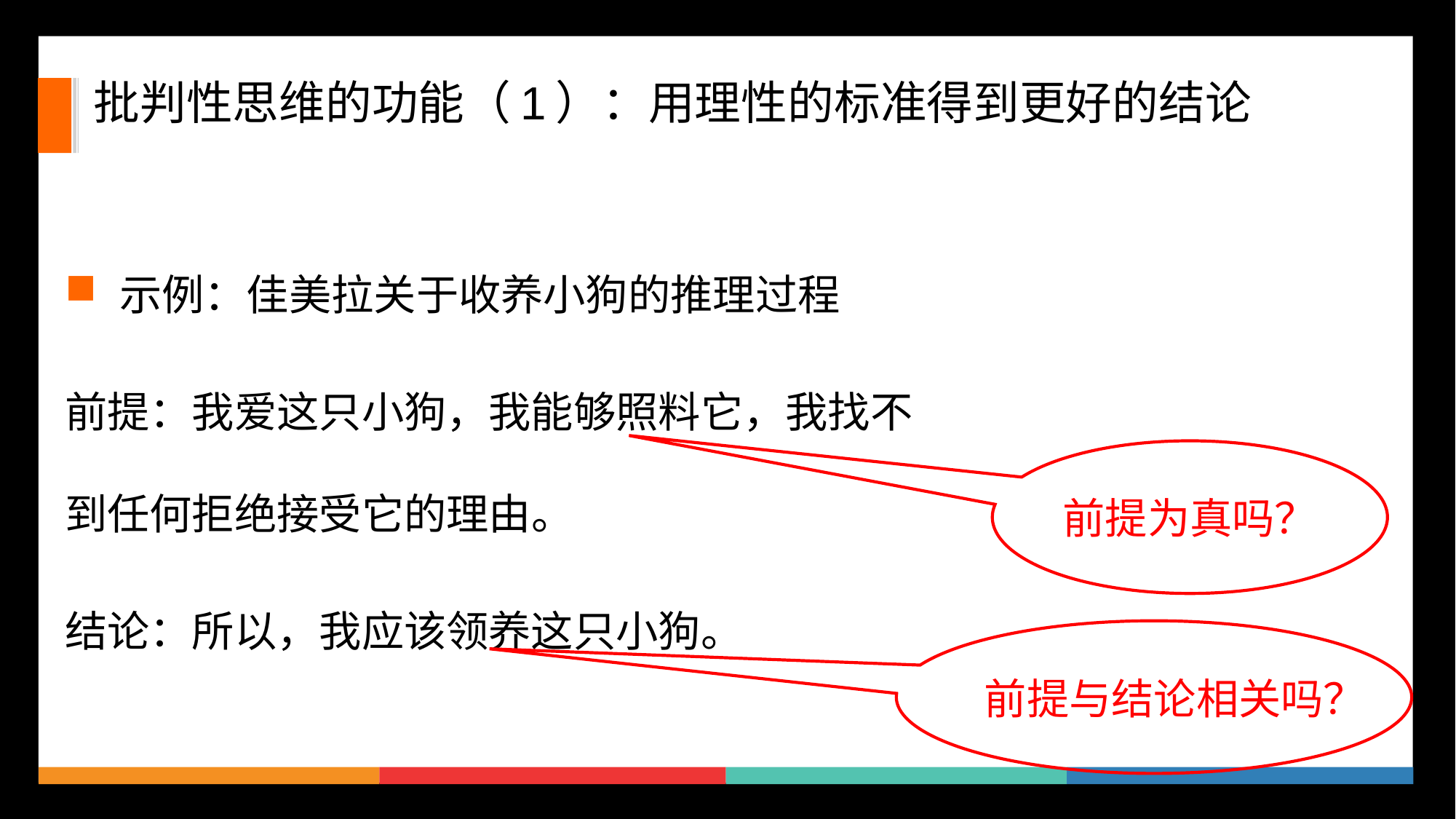

# 批判性思维的功能（1）：用理性的标准得到更好的结论

示例：佳美拉关于收养小狗的推理过程
前提：我爱这只小狗，我能够照料它，我找不到任何拒绝接受它的理由。
结论：所以，我应该领养这只小狗。
前提为真吗？
前提与结论相关吗？